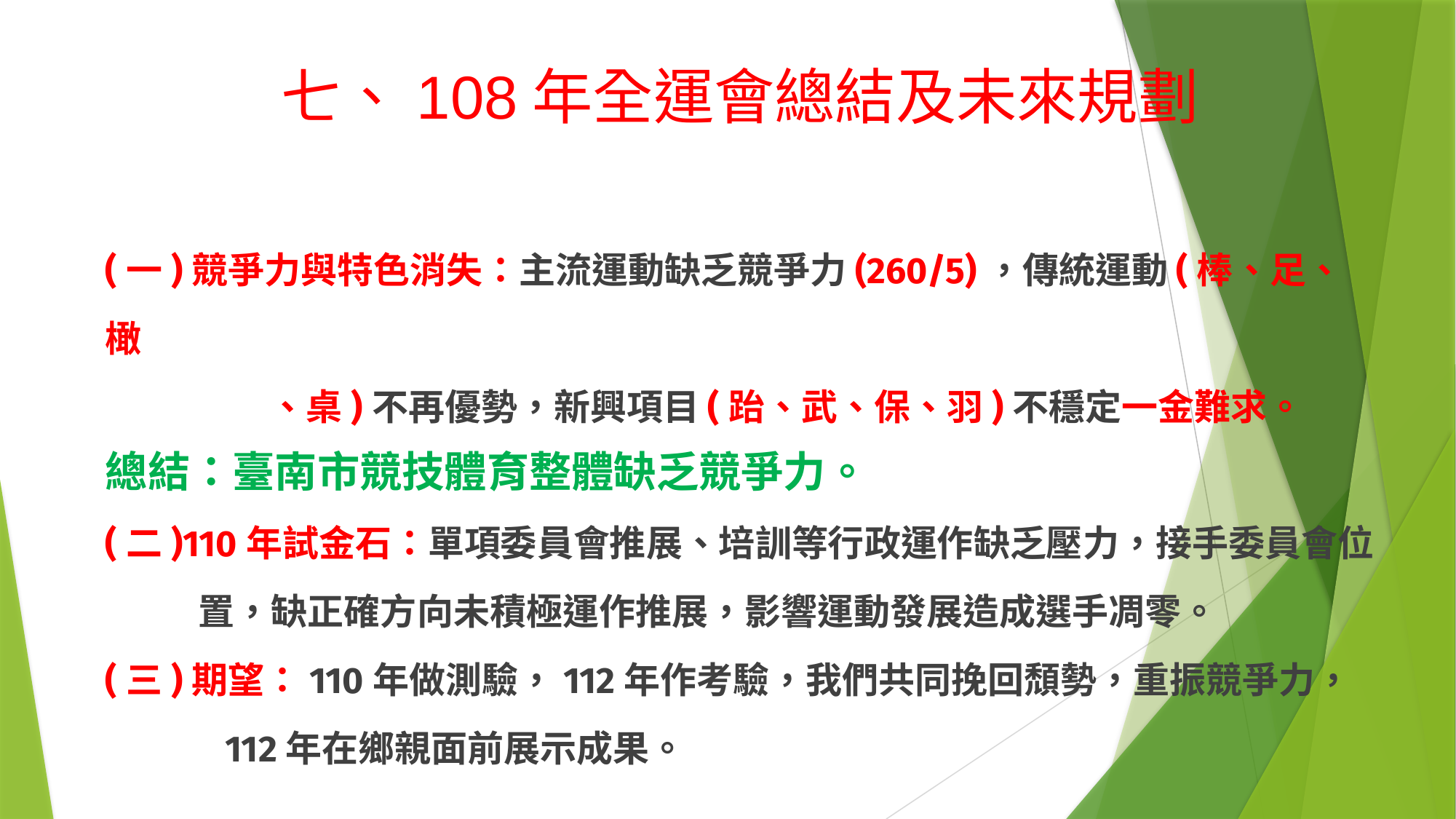

# 七、108年全運會總結及未來規劃
(一)競爭力與特色消失：主流運動缺乏競爭力(260/5)，傳統運動(棒、足、橄
                   、桌)不再優勢，新興項目(跆、武、保、羽)不穩定一金難求。
總結：臺南市競技體育整體缺乏競爭力。
(二)110年試金石：單項委員會推展、培訓等行政運作缺乏壓力，接手委員會位
              置，缺正確方向未積極運作推展，影響運動發展造成選手凋零。
(三)期望：110年做測驗，112年作考驗，我們共同挽回頹勢，重振競爭力，
              112年在鄉親面前展示成果。